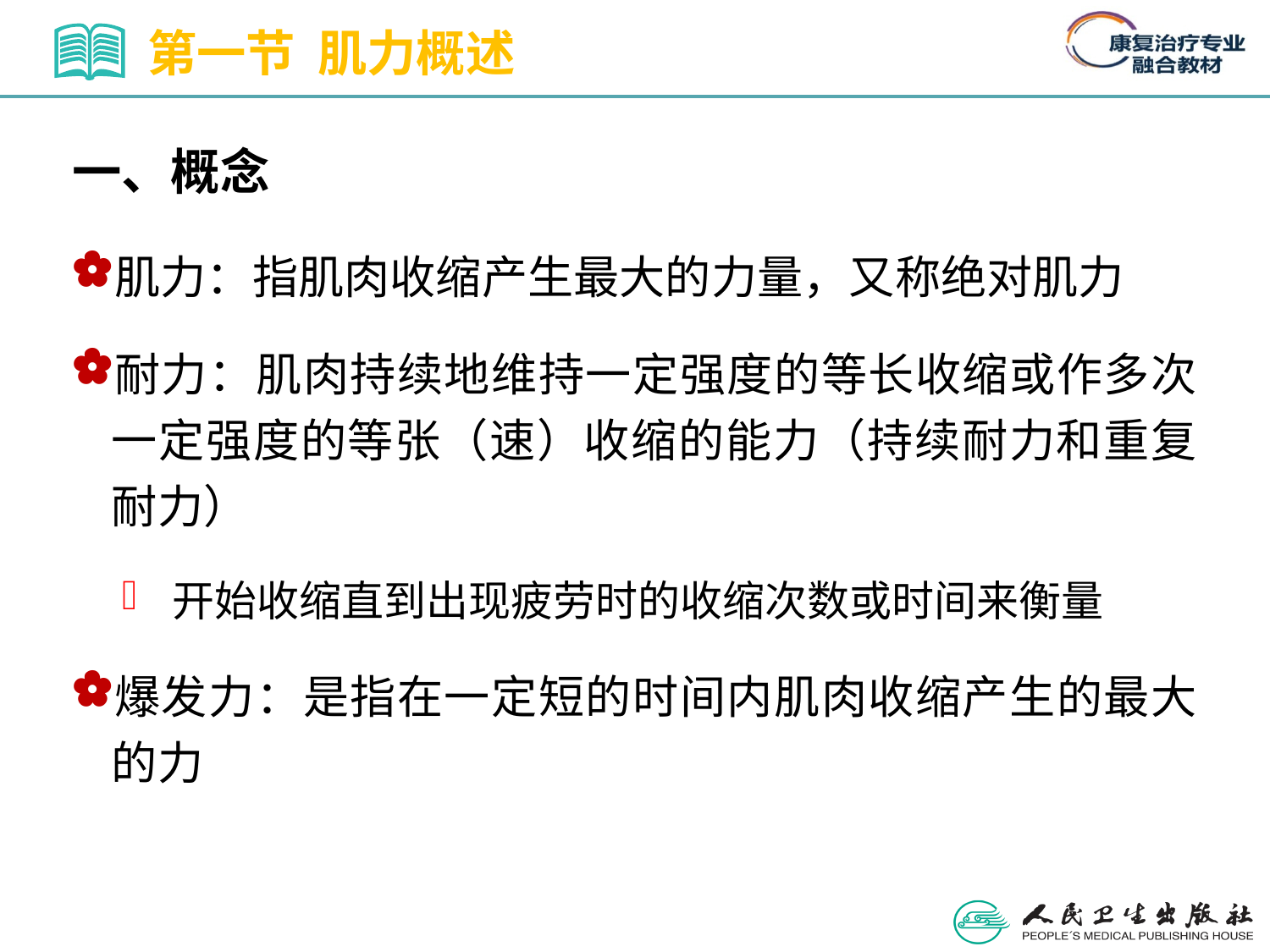

第一节  肌力概述
一、概念
肌力：指肌肉收缩产生最大的力量，又称绝对肌力
耐力：肌肉持续地维持一定强度的等长收缩或作多次一定强度的等张（速）收缩的能力（持续耐力和重复耐力）
开始收缩直到出现疲劳时的收缩次数或时间来衡量
爆发力：是指在一定短的时间内肌肉收缩产生的最大的力